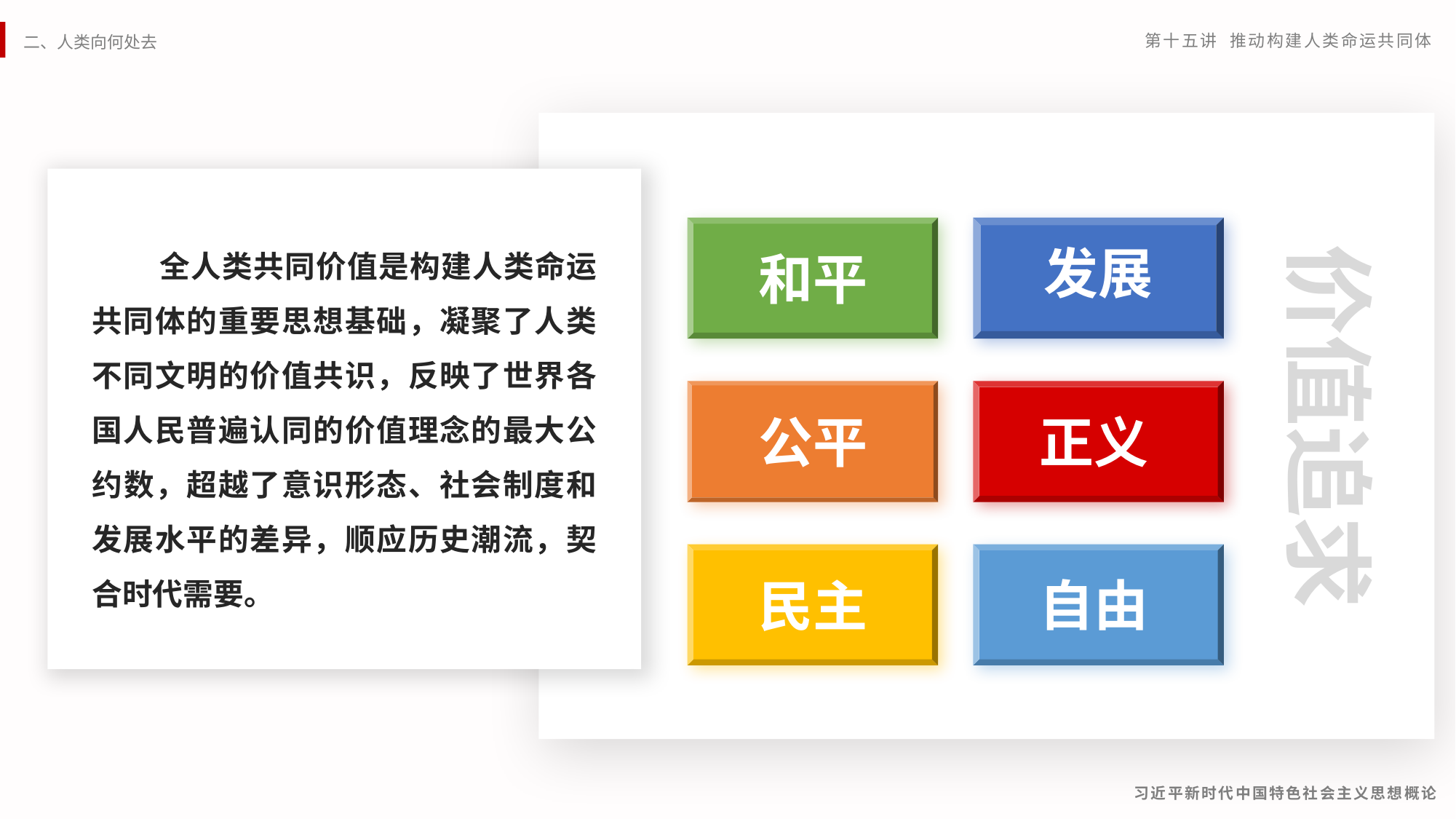

价值追求

   全人类共同价值是构建人类命运共同体的重要思想基础，凝聚了人类不同文明的价值共识，反映了世界各国人民普遍认同的价值理念的最大公约数，超越了意识形态、社会制度和发展水平的差异，顺应历史潮流，契合时代需要。
发展
和平

正义
公平

自由
民主